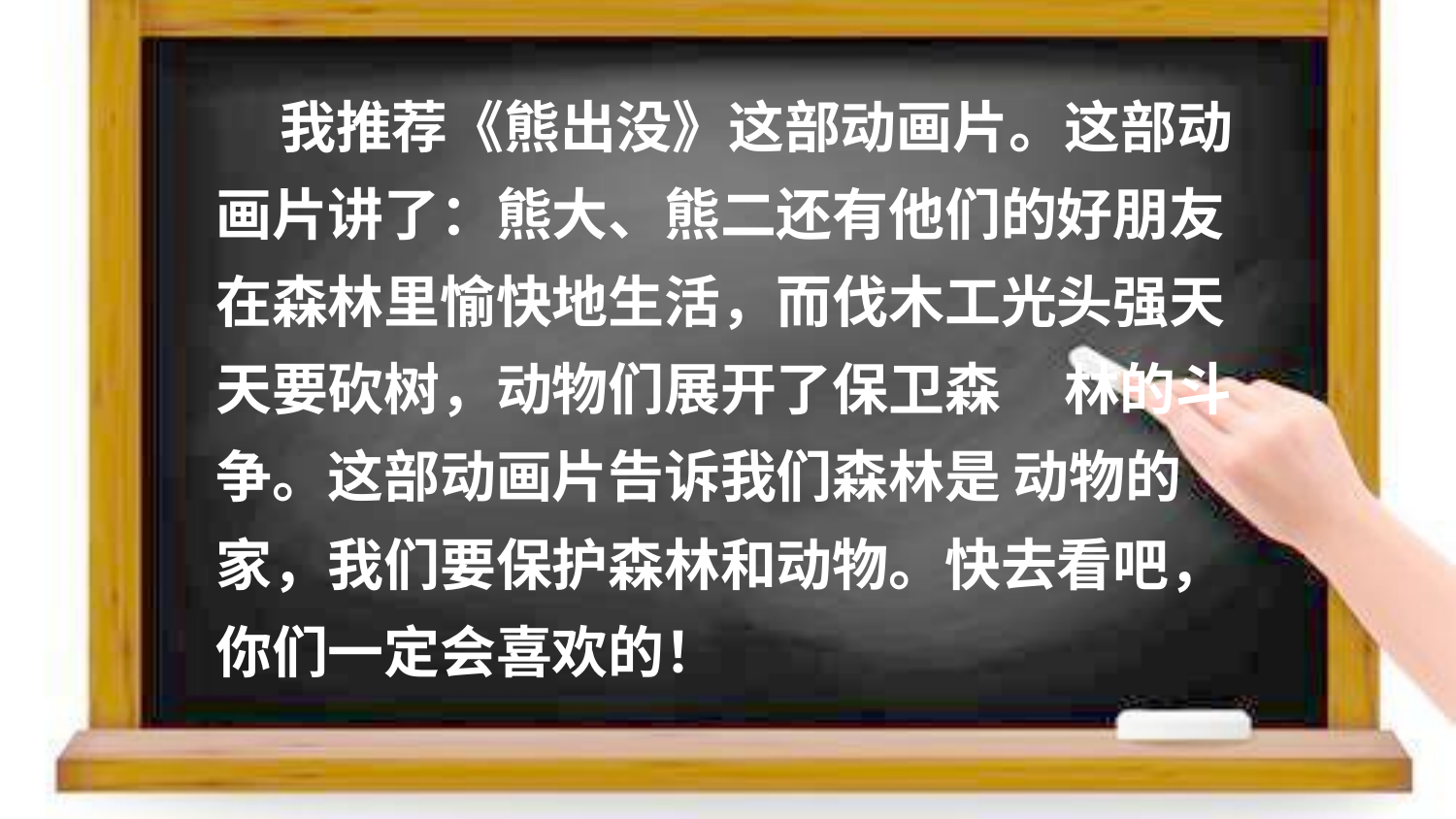

我推荐《熊出没》这部动画片。这部动画片讲了：熊大、熊二还有他们的好朋友在森林里愉快地生活，而伐木工光头强天天要砍树，动物们展开了保卫森     林的斗争。这部动画片告诉我们森林是 动物的家，我们要保护森林和动物。快去看吧，你们一定会喜欢的！